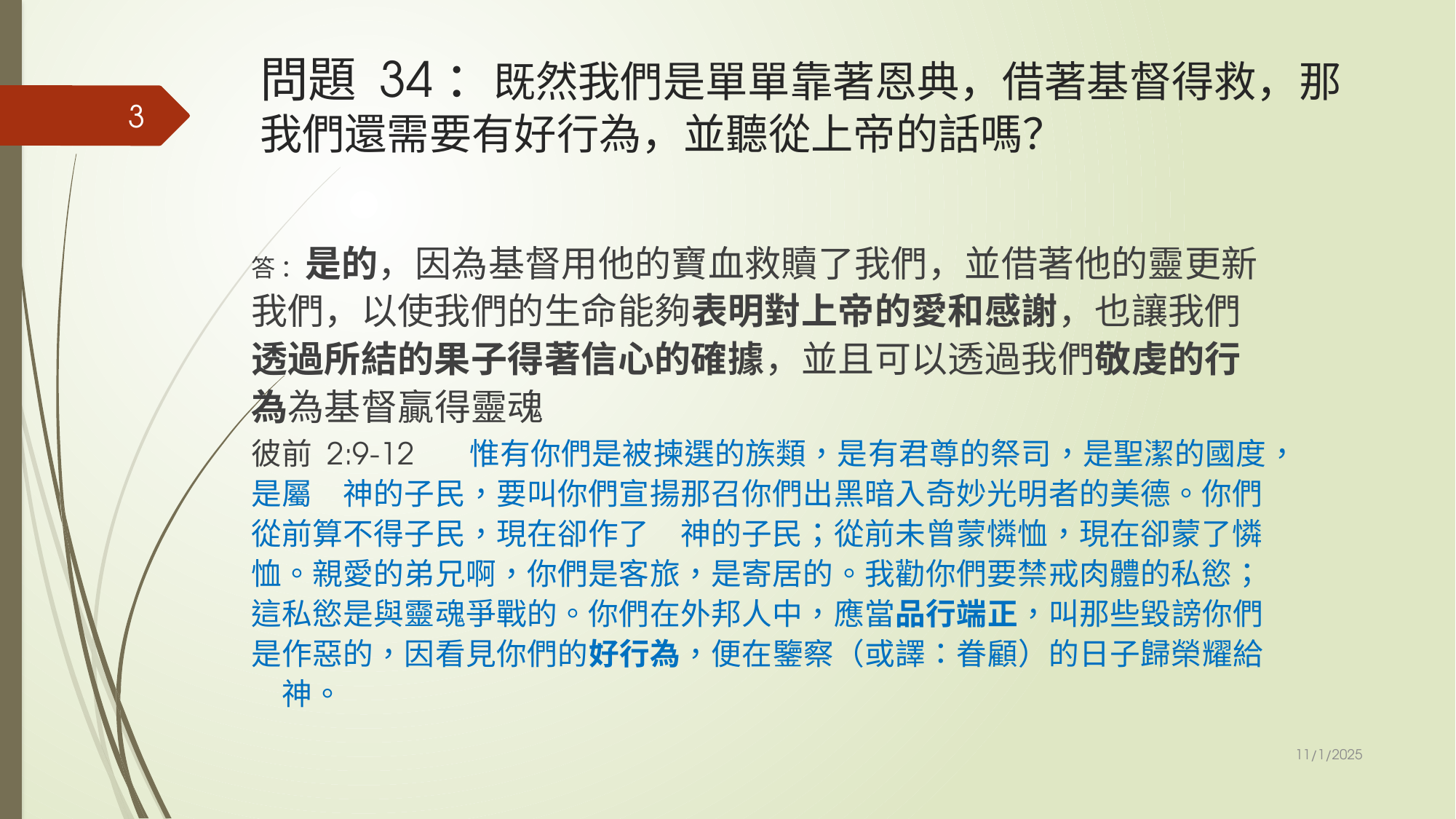

# 問題 34：既然我們是單單靠著恩典，借著基督得救，那我們還需要有好行為，並聽從上帝的話嗎？
3
答 ：是的，因為基督用他的寶血救贖了我們，並借著他的靈更新我們，以使我們的生命能夠表明對上帝的愛和感謝，也讓我們透過所結的果子得著信心的確據，並且可以透過我們敬虔的行為為基督贏得靈魂
彼前 2:9-12	惟有你們是被揀選的族類，是有君尊的祭司，是聖潔的國度，是屬　神的子民，要叫你們宣揚那召你們出黑暗入奇妙光明者的美德。你們從前算不得子民，現在卻作了　神的子民；從前未曾蒙憐恤，現在卻蒙了憐恤。親愛的弟兄啊，你們是客旅，是寄居的。我勸你們要禁戒肉體的私慾；這私慾是與靈魂爭戰的。你們在外邦人中，應當品行端正，叫那些毀謗你們是作惡的，因看見你們的好行為，便在鑒察（或譯：眷顧）的日子歸榮耀給　神。

11/1/2025